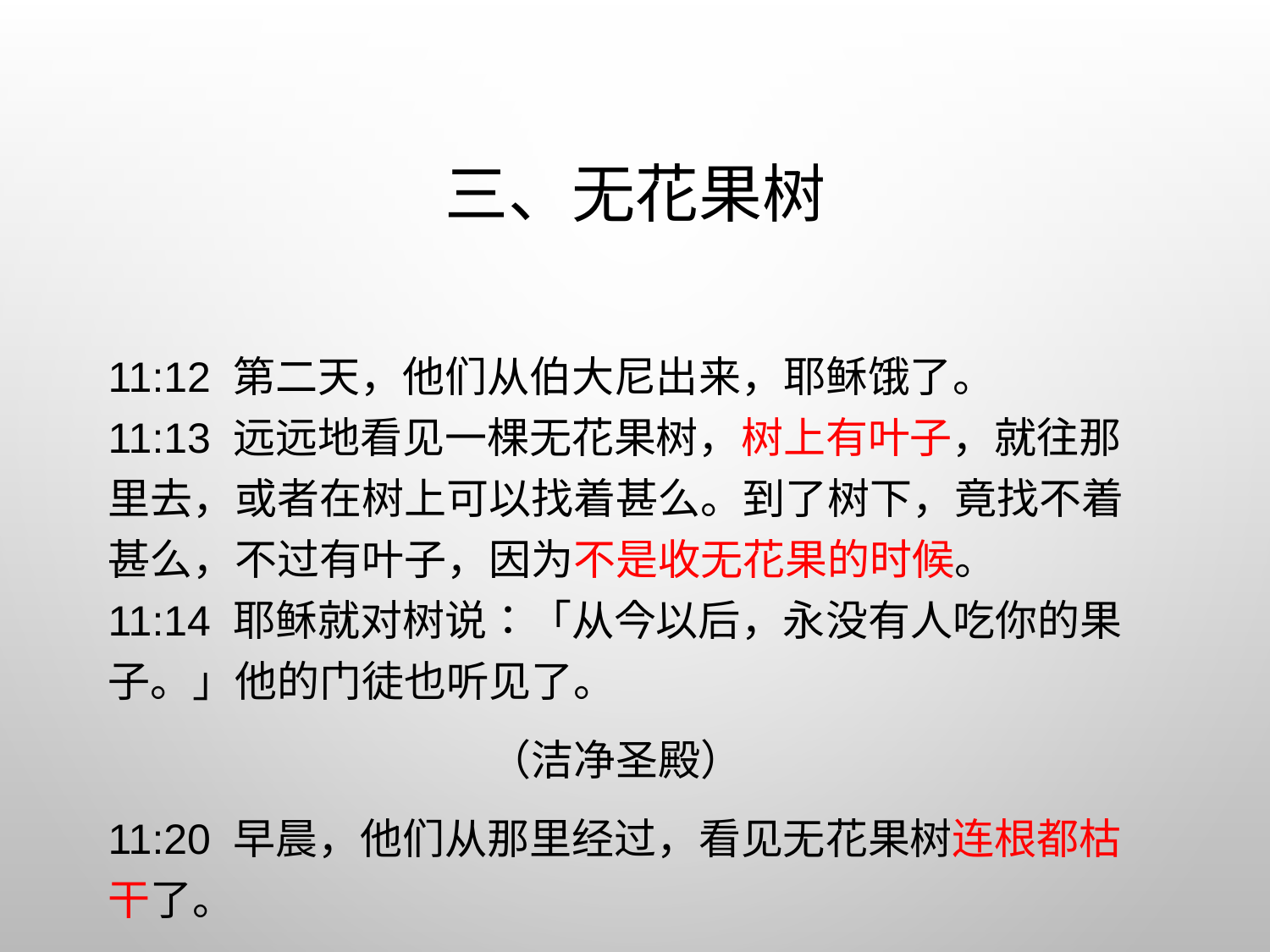

# 三、无花果树
11:12 第二天，他们从伯大尼出来，耶稣饿了。
11:13 远远地看见一棵无花果树，树上有叶子，就往那里去，或者在树上可以找着甚么。到了树下，竟找不着甚么，不过有叶子，因为不是收无花果的时候。
11:14 耶稣就对树说：「从今以后，永没有人吃你的果子。」他的门徒也听见了。
			（洁净圣殿）
11:20 早晨，他们从那里经过，看见无花果树连根都枯干了。